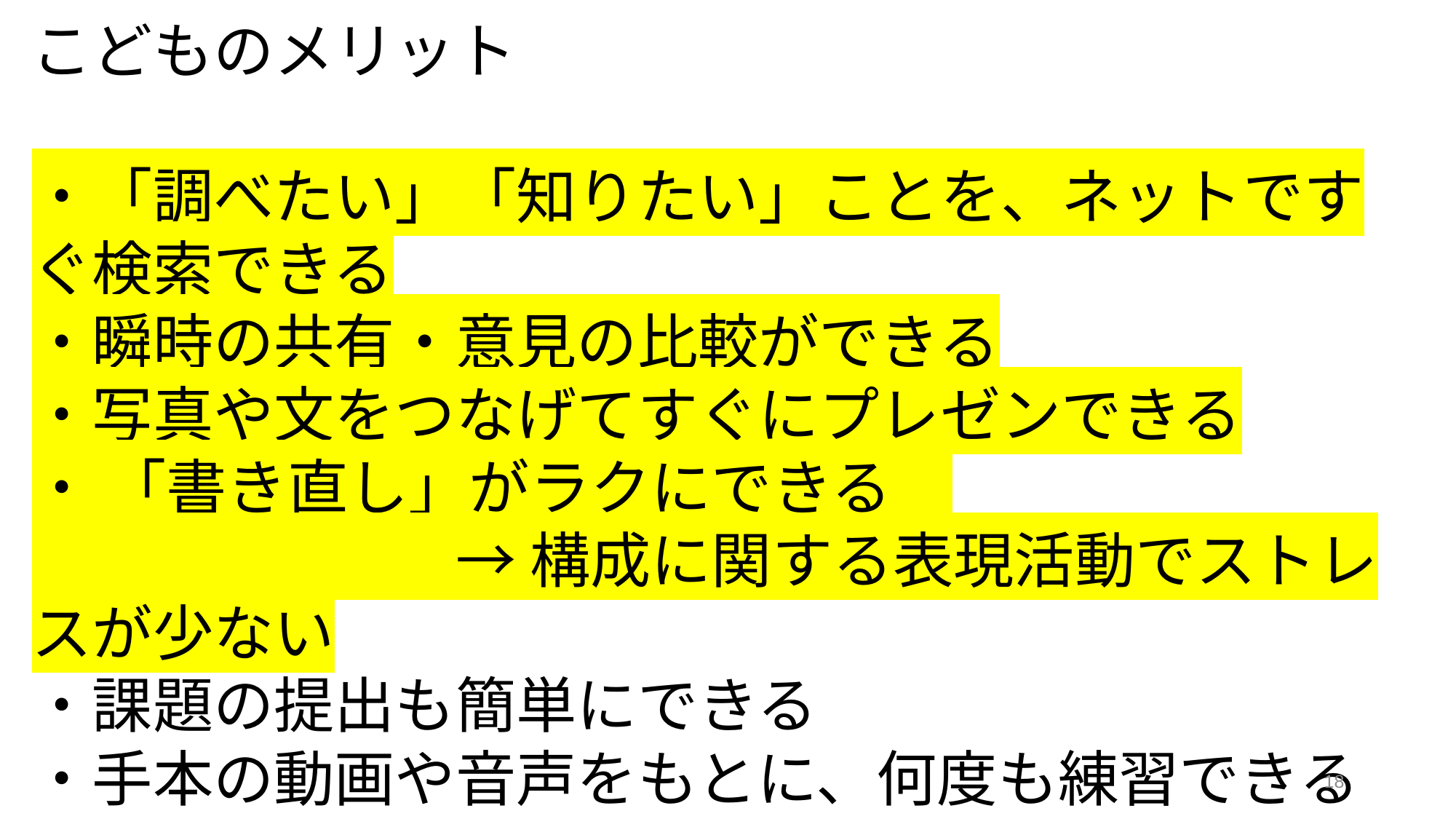

こどものメリット

・「調べたい」「知りたい」ことを、ネットですぐ検索できる
・瞬時の共有・意見の比較ができる
・写真や文をつなげてすぐにプレゼンできる
・ 「書き直し」がラクにできる
　　　　　　　→ 構成に関する表現活動でストレスが少ない
・課題の提出も簡単にできる
・手本の動画や音声をもとに、何度も練習できる
　（音楽・英語・保健体育など）
・過去の授業内容のチェックや学びの振り返りがラク
18